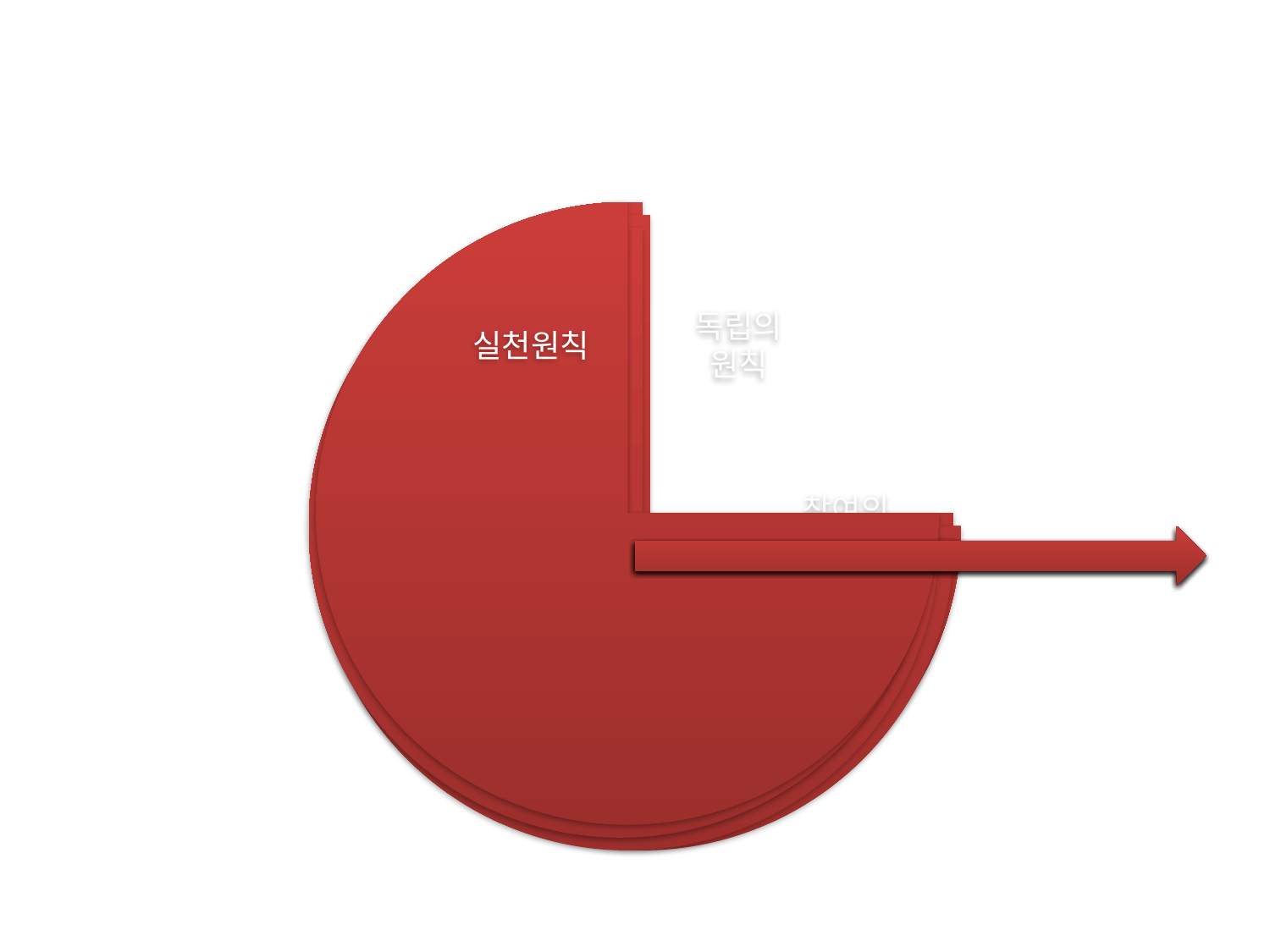

독립의 원칙
참여의 원칙
보호의 원칙
자아실현의 원칙
존엄의 원칙
실천원칙